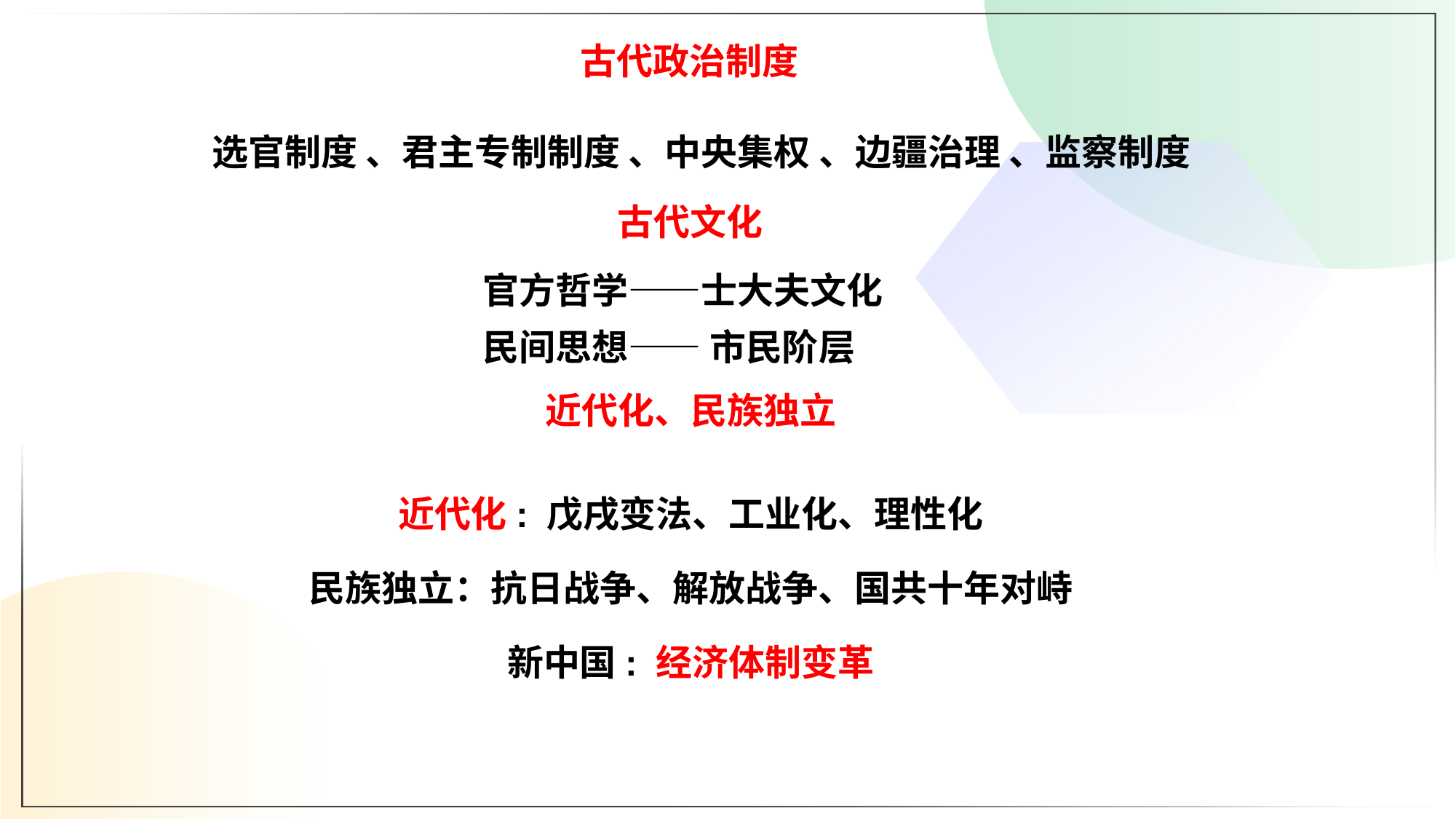

古代政治制度
选官制度 、君主专制制度 、中央集权 、边疆治理 、监察制度
古代文化
官方哲学——士大夫文化
民间思想—— 市民阶层
近代化、民族独立
近代化: 戊戌变法、工业化、理性化
民族独立：抗日战争、解放战争、国共十年对峙
新中国: 经济体制变革